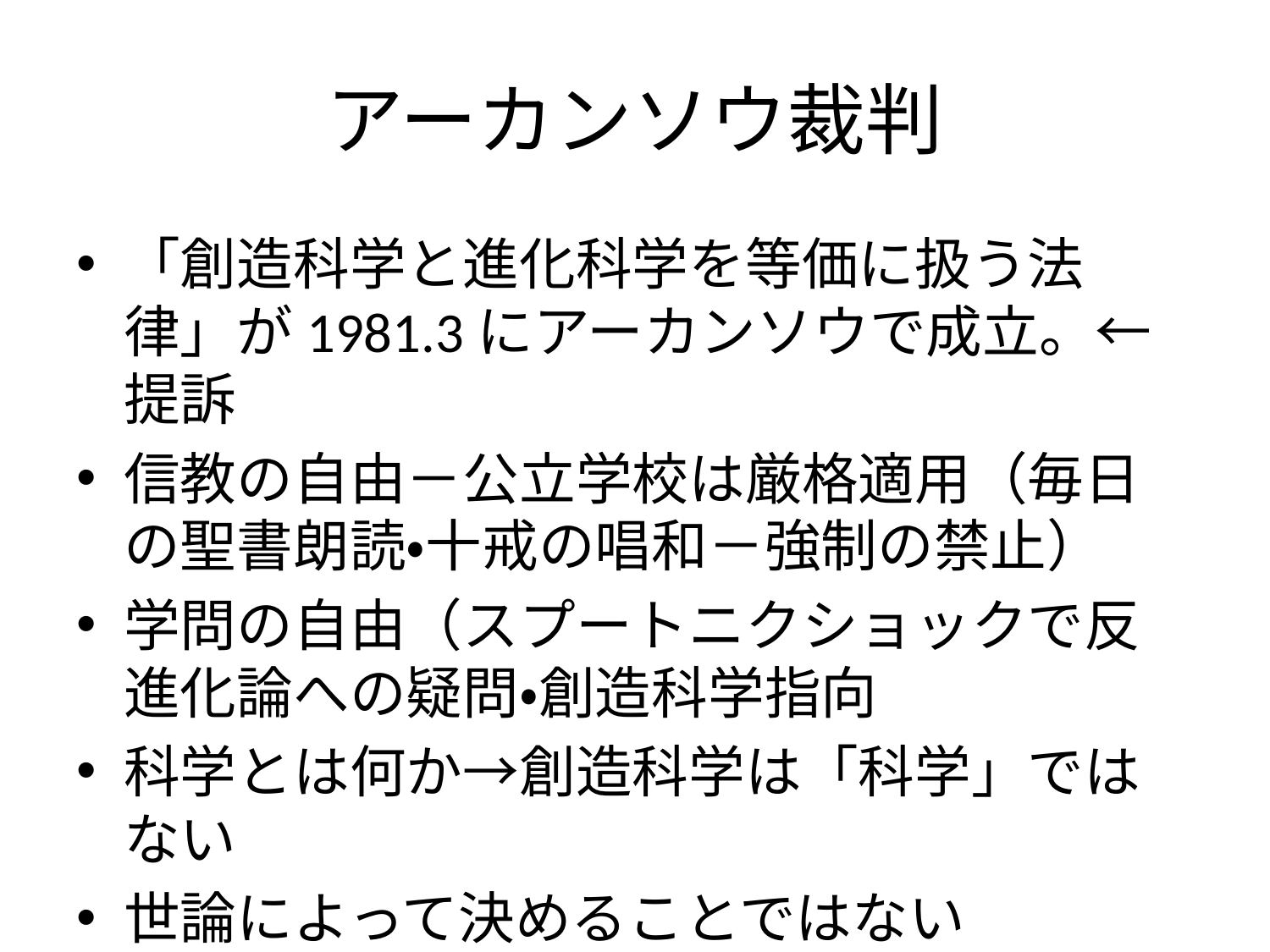

# アーカンソウ裁判
「創造科学と進化科学を等価に扱う法律」が1981.3にアーカンソウで成立。←提訴
信教の自由－公立学校は厳格適用（毎日の聖書朗読・十戒の唱和－強制の禁止）
学問の自由（スプートニクショックで反進化論への疑問・創造科学指向
科学とは何か→創造科学は「科学」ではない
世論によって決めることではない